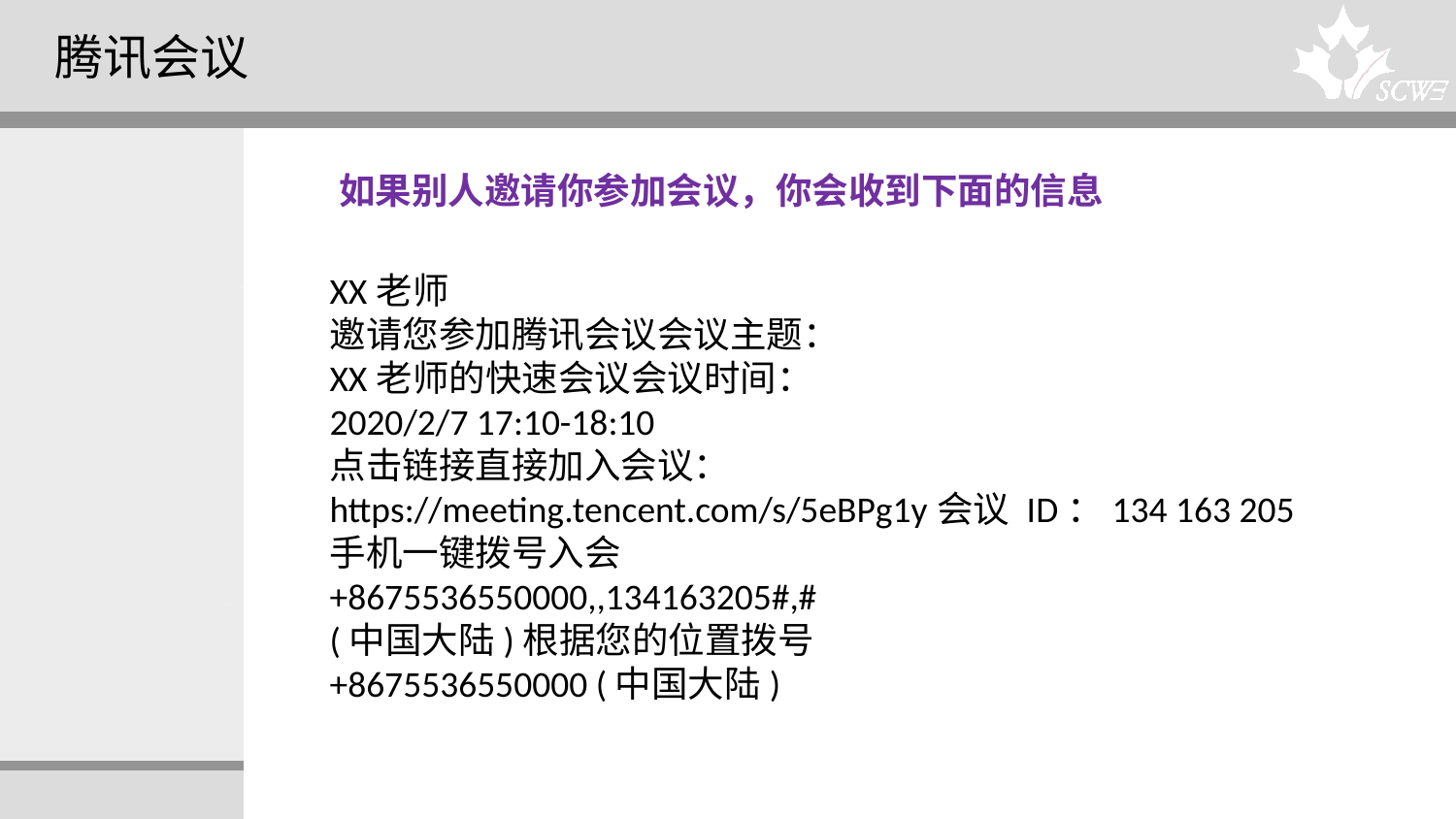

腾讯会议
   如果别人邀请你参加会议，你会收到下面的信息
XX老师
邀请您参加腾讯会议会议主题：
XX老师的快速会议会议时间：
2020/2/7 17:10-18:10
点击链接直接加入会议：
https://meeting.tencent.com/s/5eBPg1y会议 ID：134 163 205
手机一键拨号入会
+8675536550000,,134163205#,#
(中国大陆)根据您的位置拨号
+8675536550000 (中国大陆)